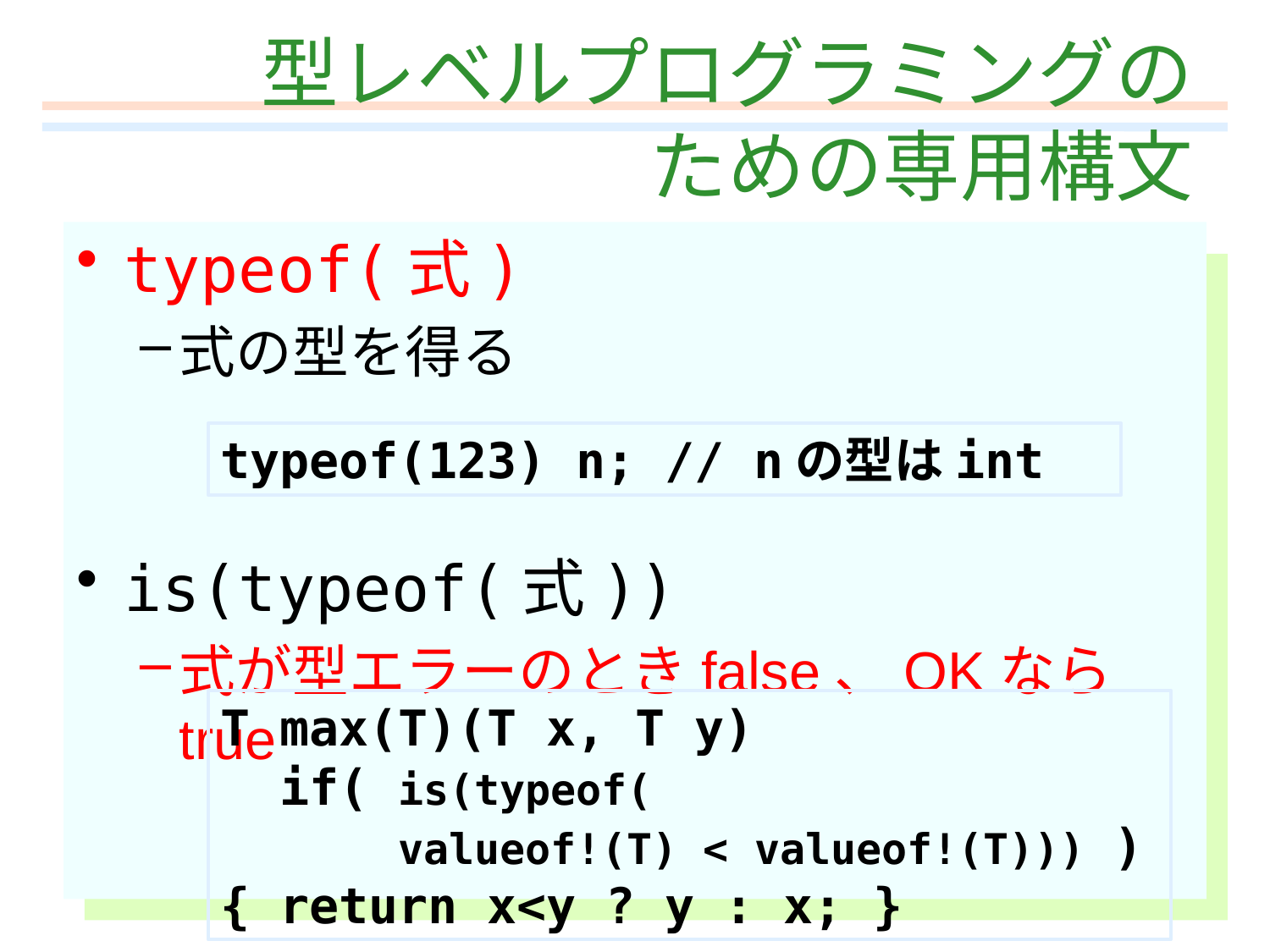

# 型レベルプログラミングの ための専用構文
typeof(式)
式の型を得る

is(typeof(式))
式が型エラーのときfalse、OKならtrue

typeof(123) n; // nの型はint
T max(T)(T x, T y)
  if( is(typeof(
       valueof!(T) < valueof!(T))) )
{ return x<y ? y : x; }